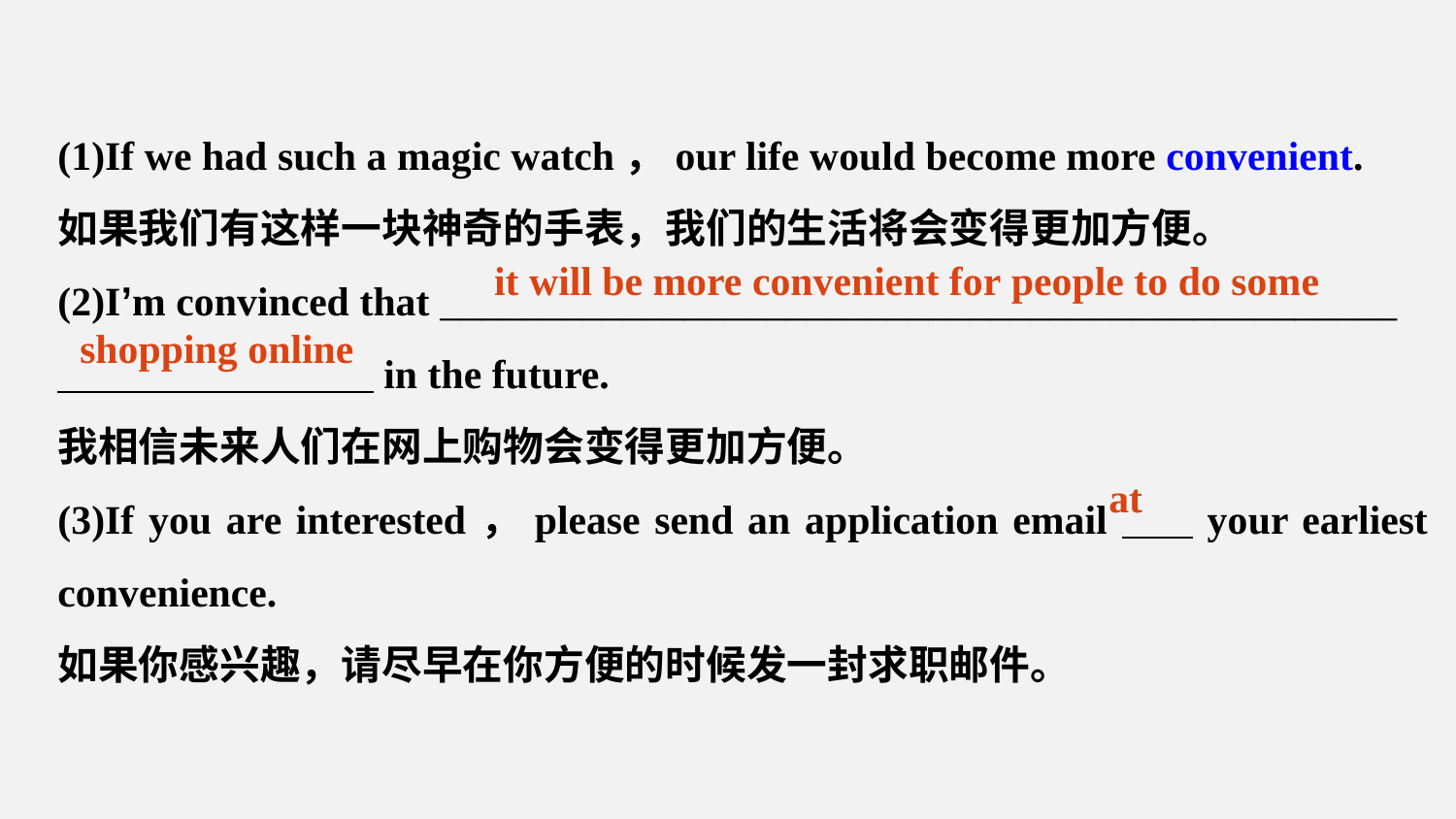

(1)If we had such a magic watch，our life would become more convenient.
如果我们有这样一块神奇的手表，我们的生活将会变得更加方便。
(2)I’m convinced that _______________________________________________
                                in the future.
我相信未来人们在网上购物会变得更加方便。
(3)If you are interested，please send an application email       your earliest convenience.
如果你感兴趣，请尽早在你方便的时候发一封求职邮件。
it will be more convenient for people to do some
shopping online
at